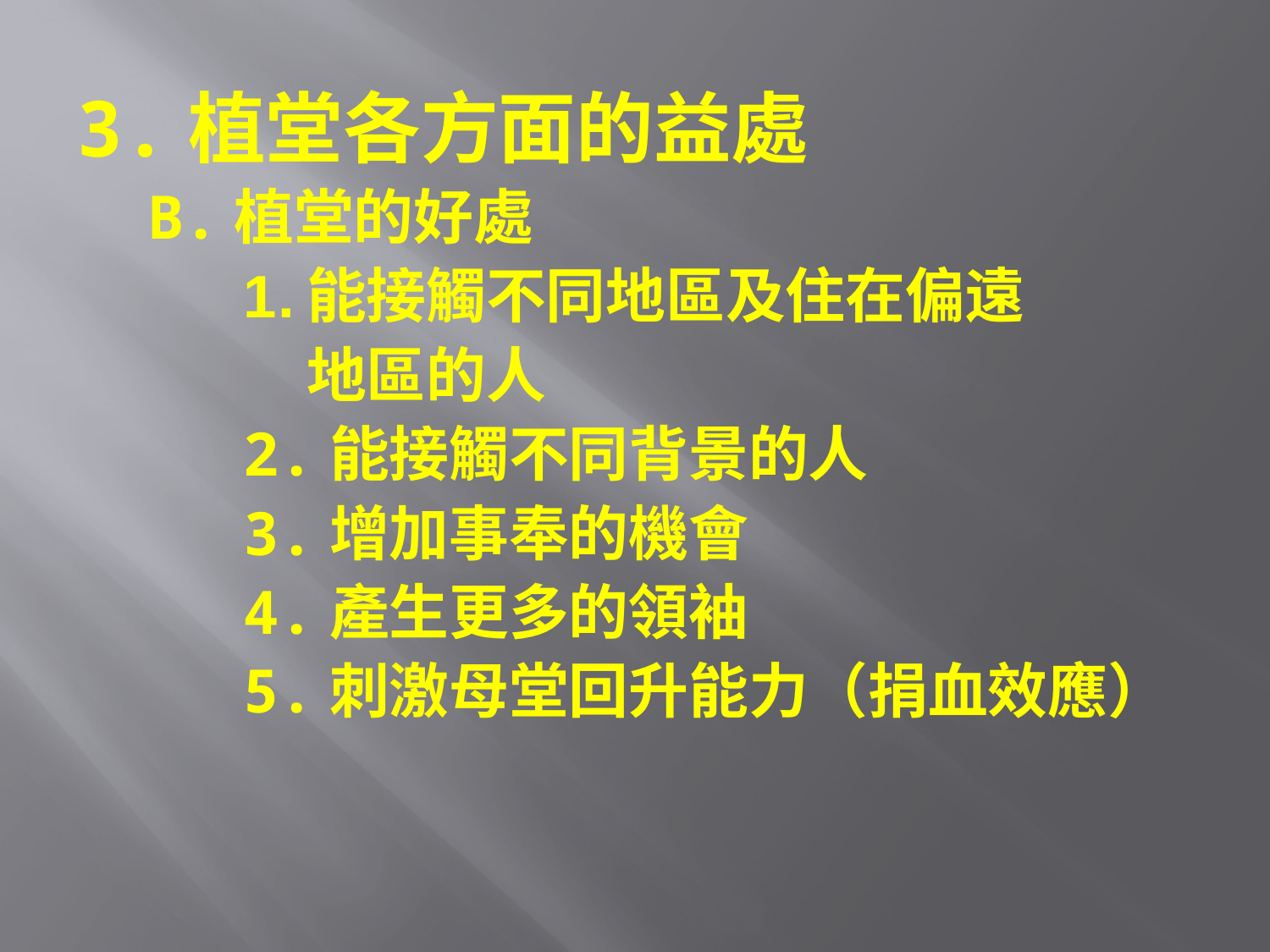

3.植堂各方面的益處
B.植堂的好處
能接觸不同地區及住在偏遠
地區的人
2.能接觸不同背景的人
3.增加事奉的機會
4.產生更多的領袖
5.刺激母堂回升能力（捐血效應）